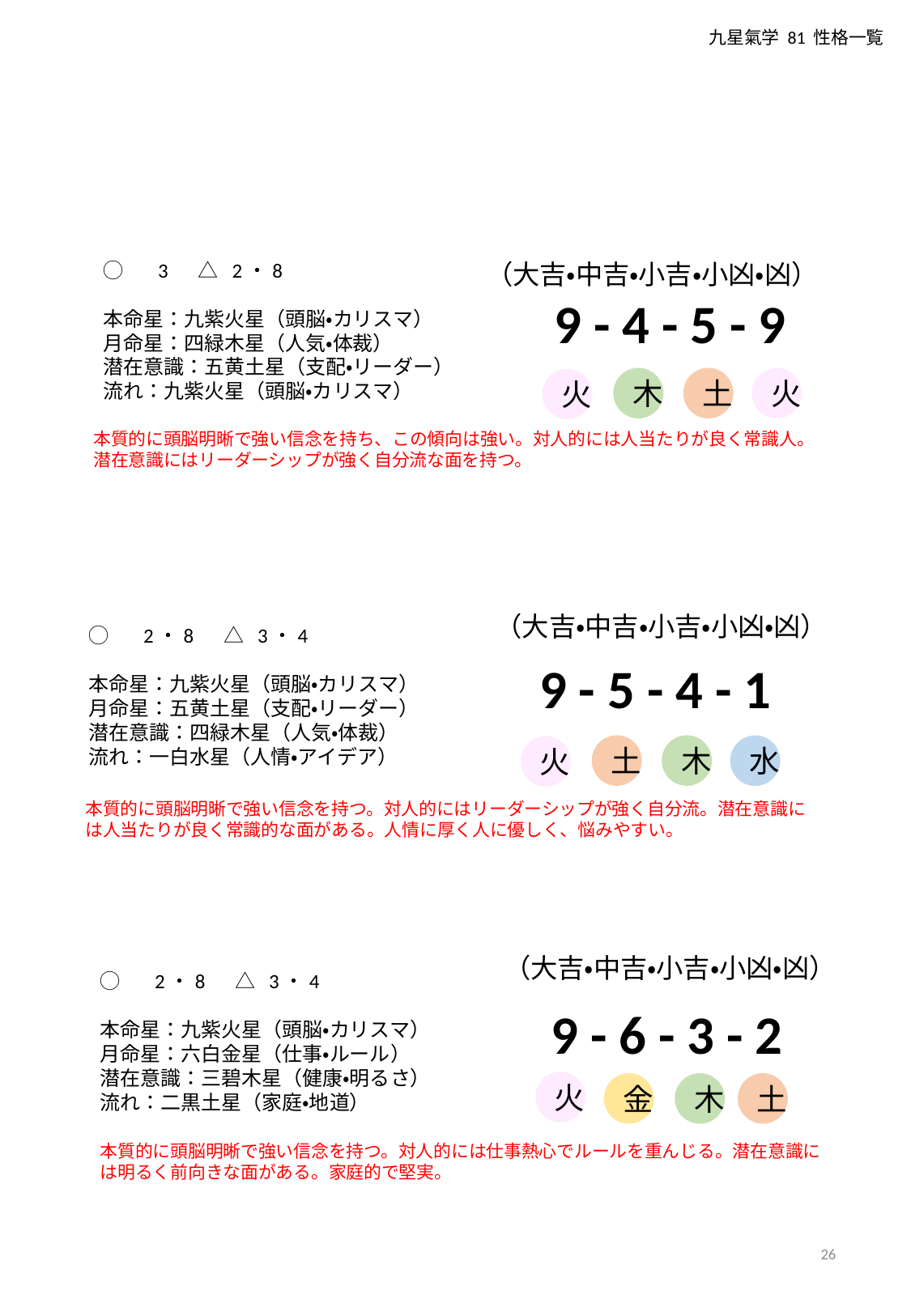

九星氣学 81 性格一覧
（大吉・中吉・小吉・小凶・凶）
◯　 3 　△  2・8

本命星：九紫火星（頭脳・カリスマ）
月命星：四緑木星（人気・体裁）
潜在意識：五黄土星（支配・リーダー）
流れ：九紫火星（頭脳・カリスマ）
9 - 4 - 5 - 9
木
土
火
火
本質的に頭脳明晰で強い信念を持ち、この傾向は強い。対人的には人当たりが良く常識人。潜在意識にはリーダーシップが強く自分流な面を持つ。
（大吉・中吉・小吉・小凶・凶）
◯　 2・8 　△  3・4

本命星：九紫火星（頭脳・カリスマ）
月命星：五黄土星（支配・リーダー）
潜在意識：四緑木星（人気・体裁）
流れ：一白水星（人情・アイデア）
9 - 5 - 4 - 1
土
木
水
火
本質的に頭脳明晰で強い信念を持つ。対人的にはリーダーシップが強く自分流。潜在意識には人当たりが良く常識的な面がある。人情に厚く人に優しく、悩みやすい。
（大吉・中吉・小吉・小凶・凶）
◯　 2・8 　△  3・4

本命星：九紫火星（頭脳・カリスマ）
月命星：六白金星（仕事・ルール）
潜在意識：三碧木星（健康・明るさ）
流れ：二黒土星（家庭・地道）
9 - 6 - 3 - 2
火
金
木
土
本質的に頭脳明晰で強い信念を持つ。対人的には仕事熱心でルールを重んじる。潜在意識には明るく前向きな面がある。家庭的で堅実。
26